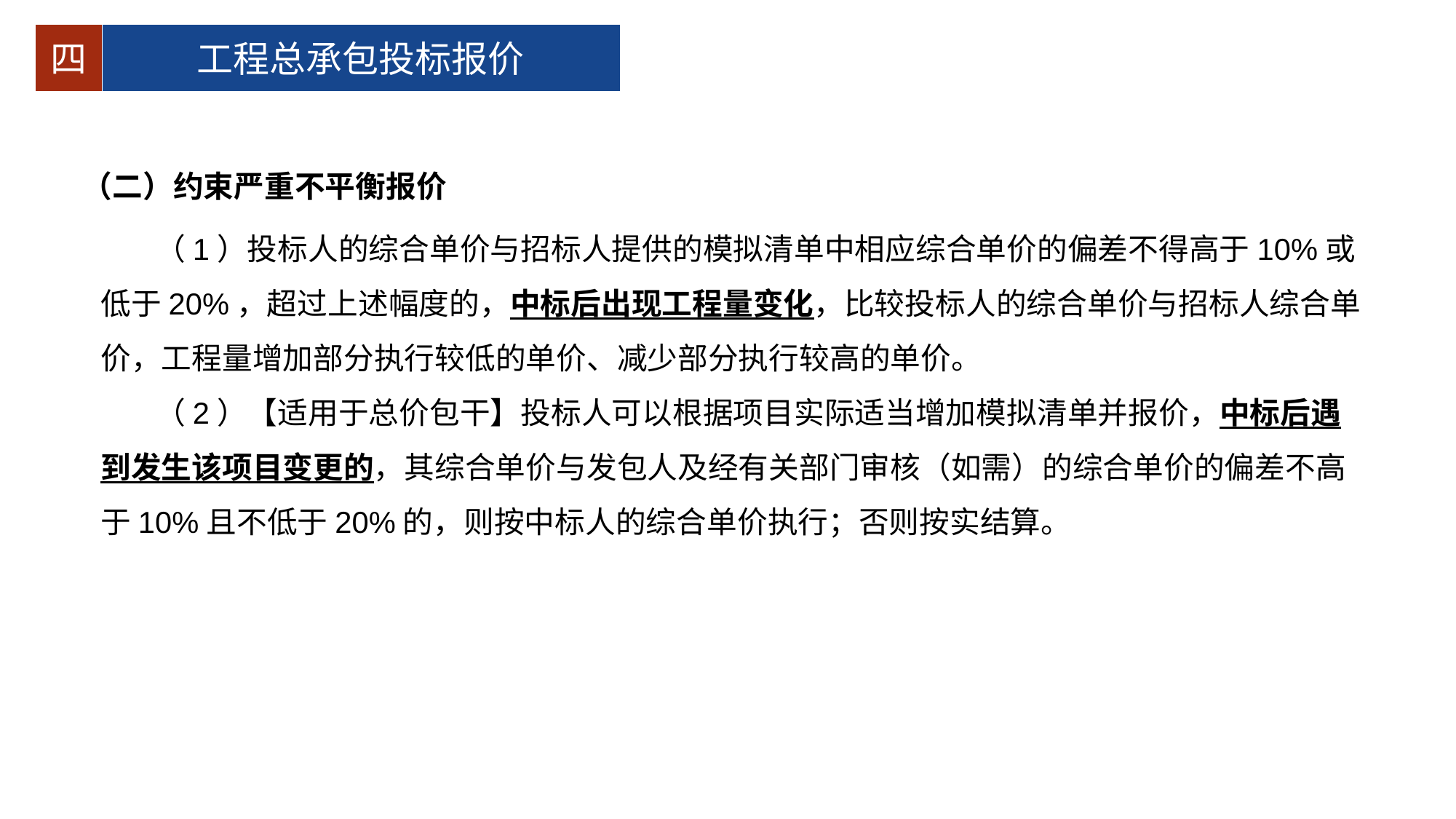

四
工程总承包投标报价
（二）约束严重不平衡报价
（1）投标人的综合单价与招标人提供的模拟清单中相应综合单价的偏差不得高于10%或低于20%，超过上述幅度的，中标后出现工程量变化，比较投标人的综合单价与招标人综合单价，工程量增加部分执行较低的单价、减少部分执行较高的单价。
（2）【适用于总价包干】投标人可以根据项目实际适当增加模拟清单并报价，中标后遇到发生该项目变更的，其综合单价与发包人及经有关部门审核（如需）的综合单价的偏差不高于10%且不低于20%的，则按中标人的综合单价执行；否则按实结算。